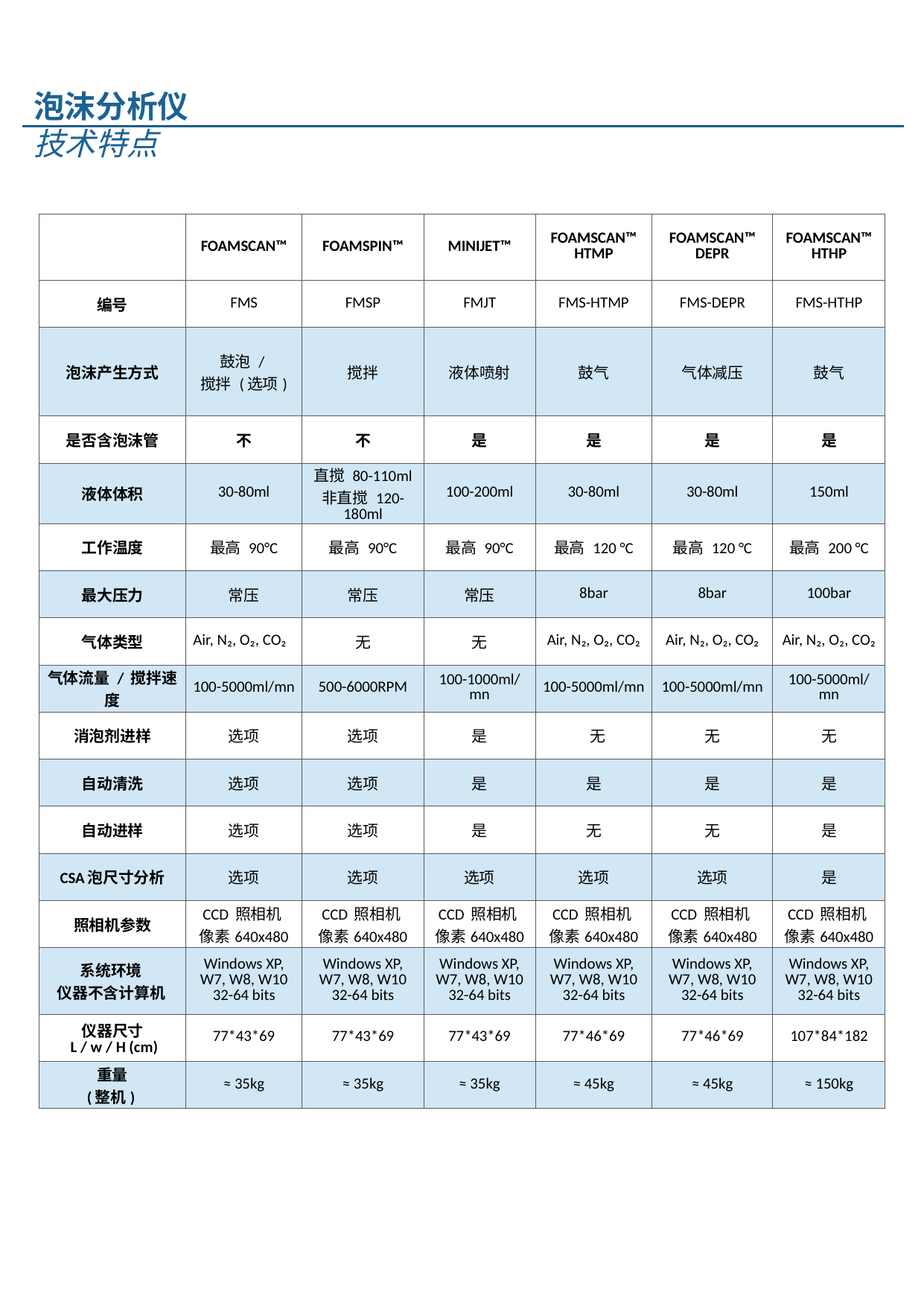

泡沫分析仪
技术特点
|  | FOAMSCAN™ | FOAMSPIN™ | MINIJET™ | FOAMSCAN™ HTMP | FOAMSCAN™ DEPR | FOAMSCAN™ HTHP |
| --- | --- | --- | --- | --- | --- | --- |
| 编号 | FMS | FMSP | FMJT | FMS-HTMP | FMS-DEPR | FMS-HTHP |
| 泡沫产生方式 | 鼓泡 / 搅拌 (选项) | 搅拌 | 液体喷射 | 鼓气 | 气体减压 | 鼓气 |
| 是否含泡沫管 | 不 | 不 | 是 | 是 | 是 | 是 |
| 液体体积 | 30-80ml | 直搅 80-110ml 非直搅 120-180ml | 100-200ml | 30-80ml | 30-80ml | 150ml |
| 工作温度 | 最高 90°C | 最高 90°C | 最高 90°C | 最高 120 °C | 最高 120 °C | 最高 200 °C |
| 最大压力 | 常压 | 常压 | 常压 | 8bar | 8bar | 100bar |
| 气体类型 | Air, N₂, O₂, CO₂ | 无 | 无 | Air, N₂, O₂, CO₂ | Air, N₂, O₂, CO₂ | Air, N₂, O₂, CO₂ |
| 气体流量 / 搅拌速度 | 100-5000ml/mn | 500-6000RPM | 100-1000ml/mn | 100-5000ml/mn | 100-5000ml/mn | 100-5000ml/mn |
| 消泡剂进样 | 选项 | 选项 | 是 | 无 | 无 | 无 |
| 自动清洗 | 选项 | 选项 | 是 | 是 | 是 | 是 |
| 自动进样 | 选项 | 选项 | 是 | 无 | 无 | 是 |
| CSA泡尺寸分析 | 选项 | 选项 | 选项 | 选项 | 选项 | 是 |
| 照相机参数 | CCD 照相机 像素640x480 | CCD 照相机 像素640x480 | CCD 照相机 像素640x480 | CCD 照相机 像素640x480 | CCD 照相机 像素640x480 | CCD 照相机 像素640x480 |
| 系统环境 仪器不含计算机 | Windows XP, W7, W8, W10 32-64 bits | Windows XP, W7, W8, W10 32-64 bits | Windows XP, W7, W8, W10 32-64 bits | Windows XP, W7, W8, W10 32-64 bits | Windows XP, W7, W8, W10 32-64 bits | Windows XP, W7, W8, W10 32-64 bits |
| 仪器尺寸 L / w / H (cm) | 77\*43\*69 | 77\*43\*69 | 77\*43\*69 | 77\*46\*69 | 77\*46\*69 | 107\*84\*182 |
| 重量 (整机) | ≈ 35kg | ≈ 35kg | ≈ 35kg | ≈ 45kg | ≈ 45kg | ≈ 150kg |